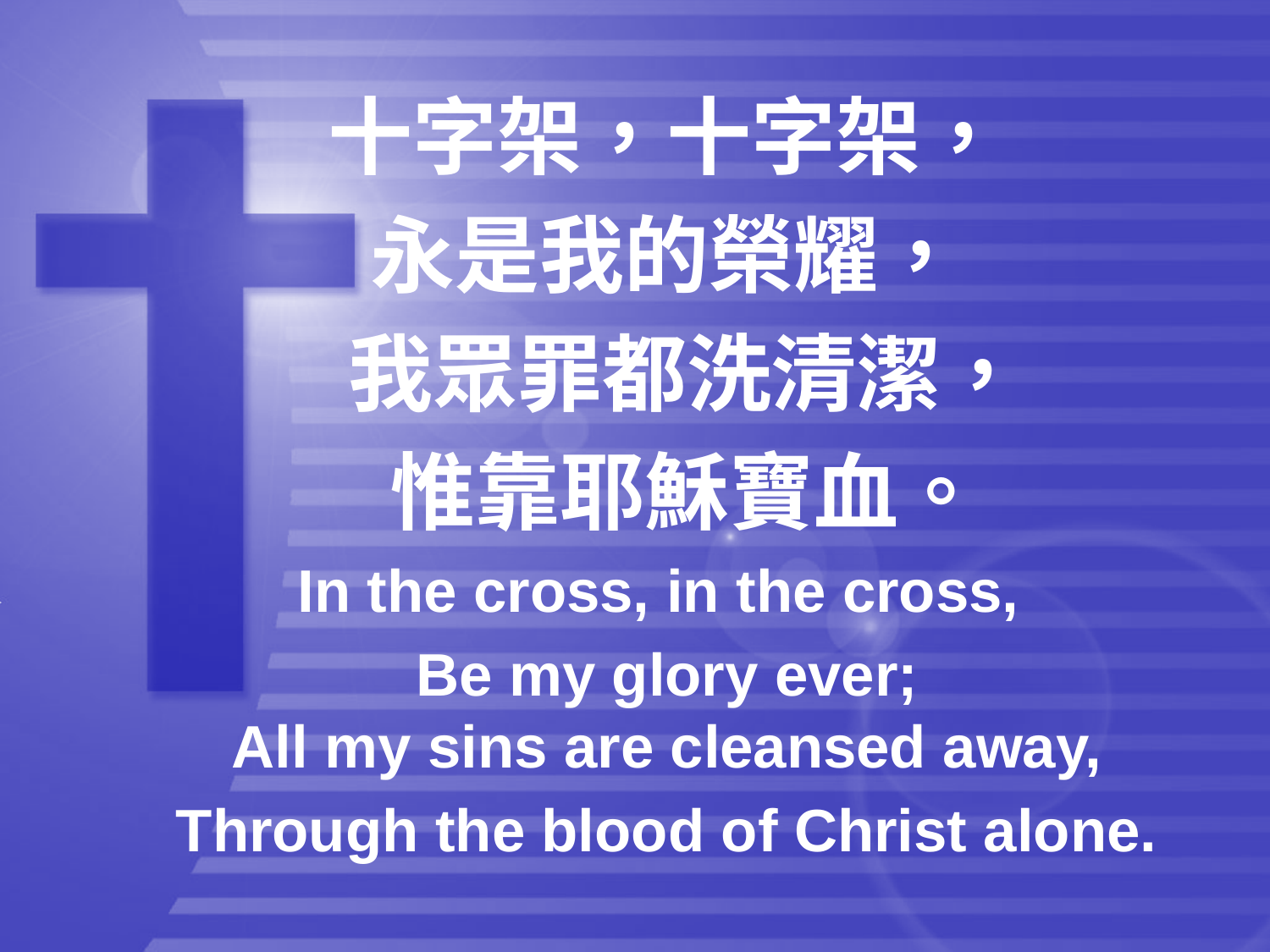

十字架，十字架，
永是我的榮耀，
 我眾罪都洗清潔，
 惟靠耶穌寶血。
In the cross, in the cross,
Be my glory ever;
All my sins are cleansed away,
Through the blood of Christ alone.